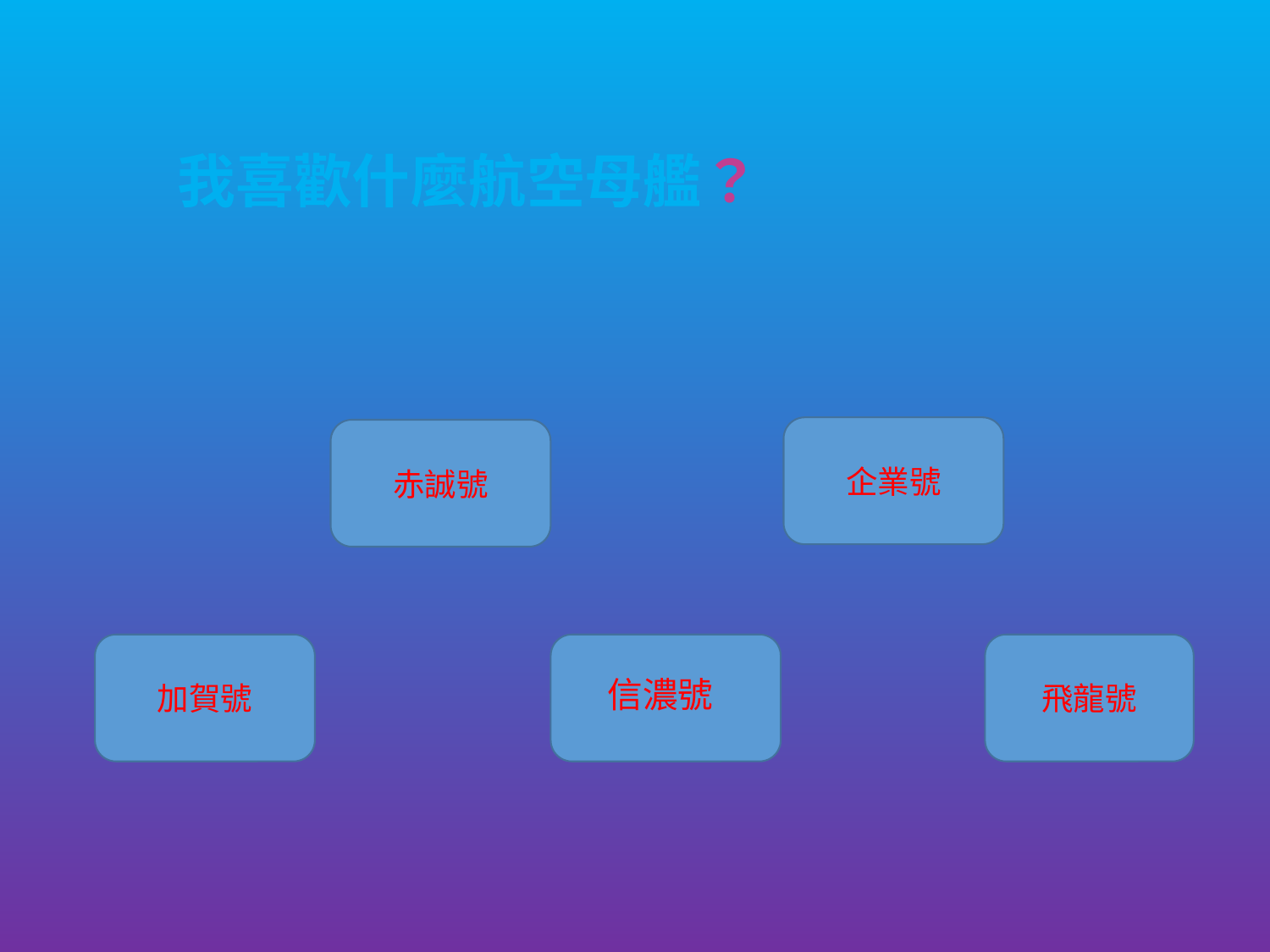

# 我喜歡什麼航空母艦？
企業號
赤誠號
加賀號

飛龍號
信濃號